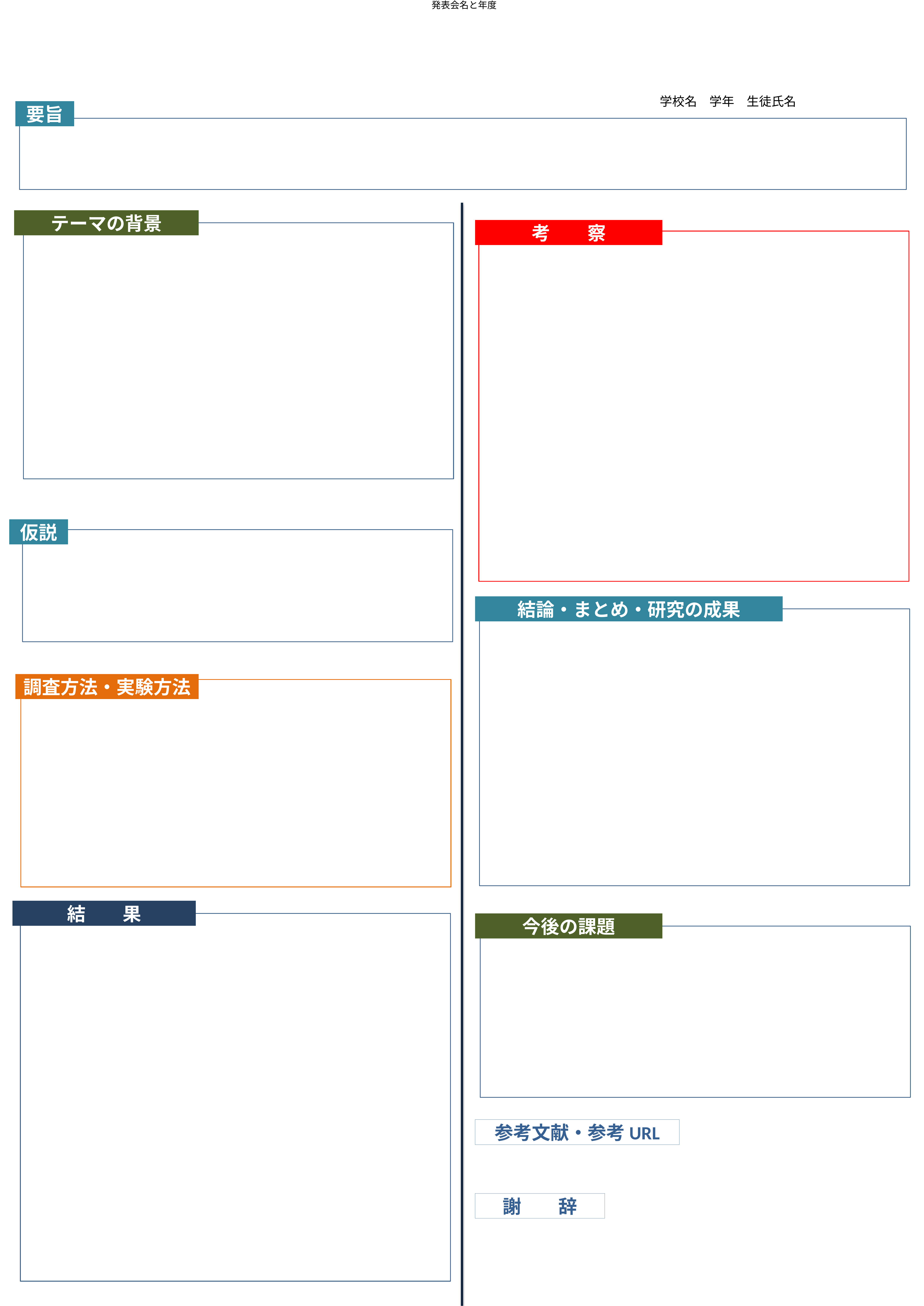

発表会名と年度
#
学校名　学年　生徒氏名
要旨

テーマの背景

考　　察

仮説

結論・まとめ・研究の成果

調査方法・実験方法

結　　果

今後の課題

参考文献・参考URL
謝　　辞